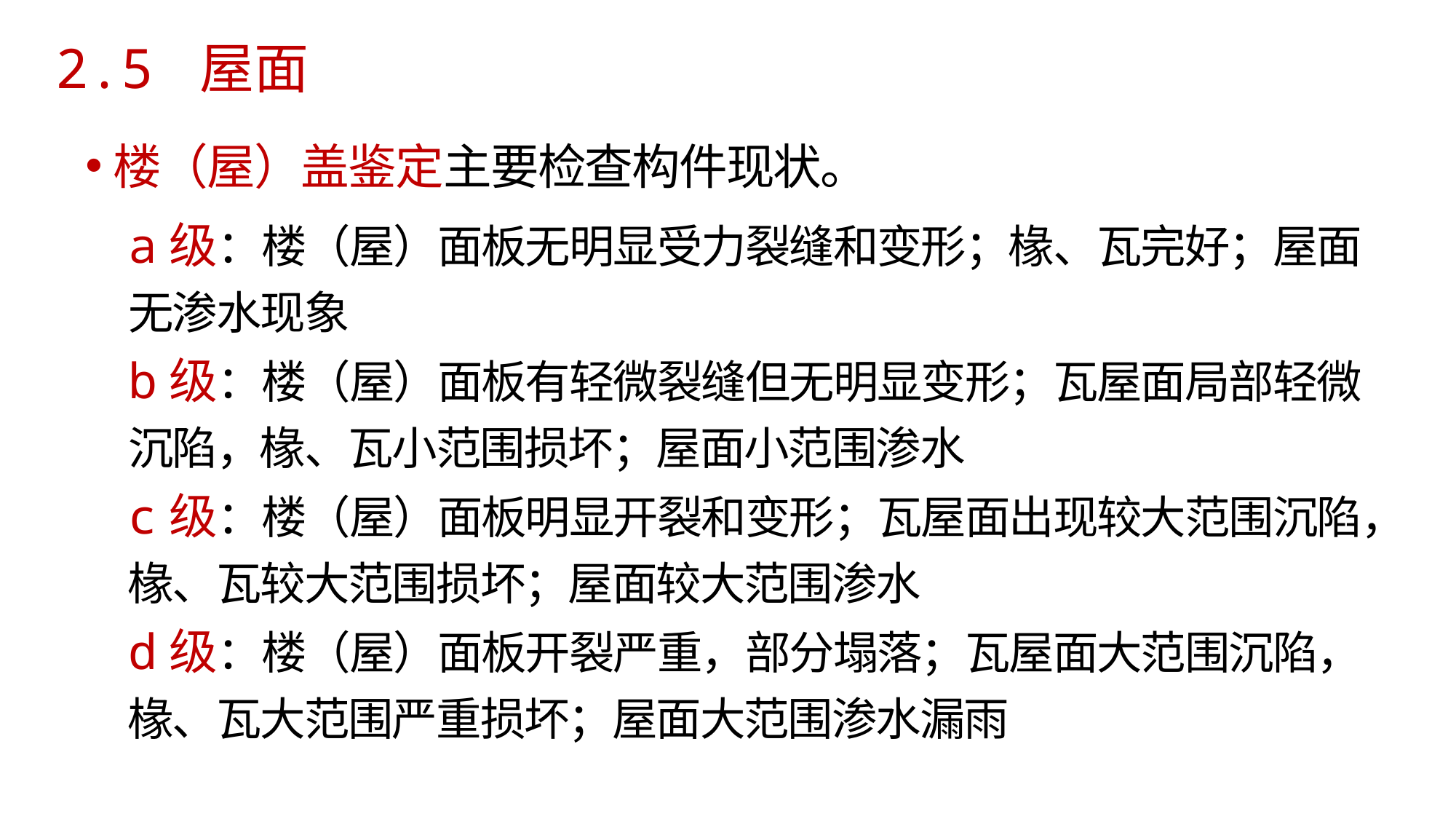

# 2.5 屋面
楼（屋）盖鉴定主要检查构件现状。
a级：楼（屋）面板无明显受力裂缝和变形；椽、瓦完好；屋面无渗水现象
b级：楼（屋）面板有轻微裂缝但无明显变形；瓦屋面局部轻微沉陷，椽、瓦小范围损坏；屋面小范围渗水
c级：楼（屋）面板明显开裂和变形；瓦屋面出现较大范围沉陷，椽、瓦较大范围损坏；屋面较大范围渗水
d级：楼（屋）面板开裂严重，部分塌落；瓦屋面大范围沉陷，椽、瓦大范围严重损坏；屋面大范围渗水漏雨
37